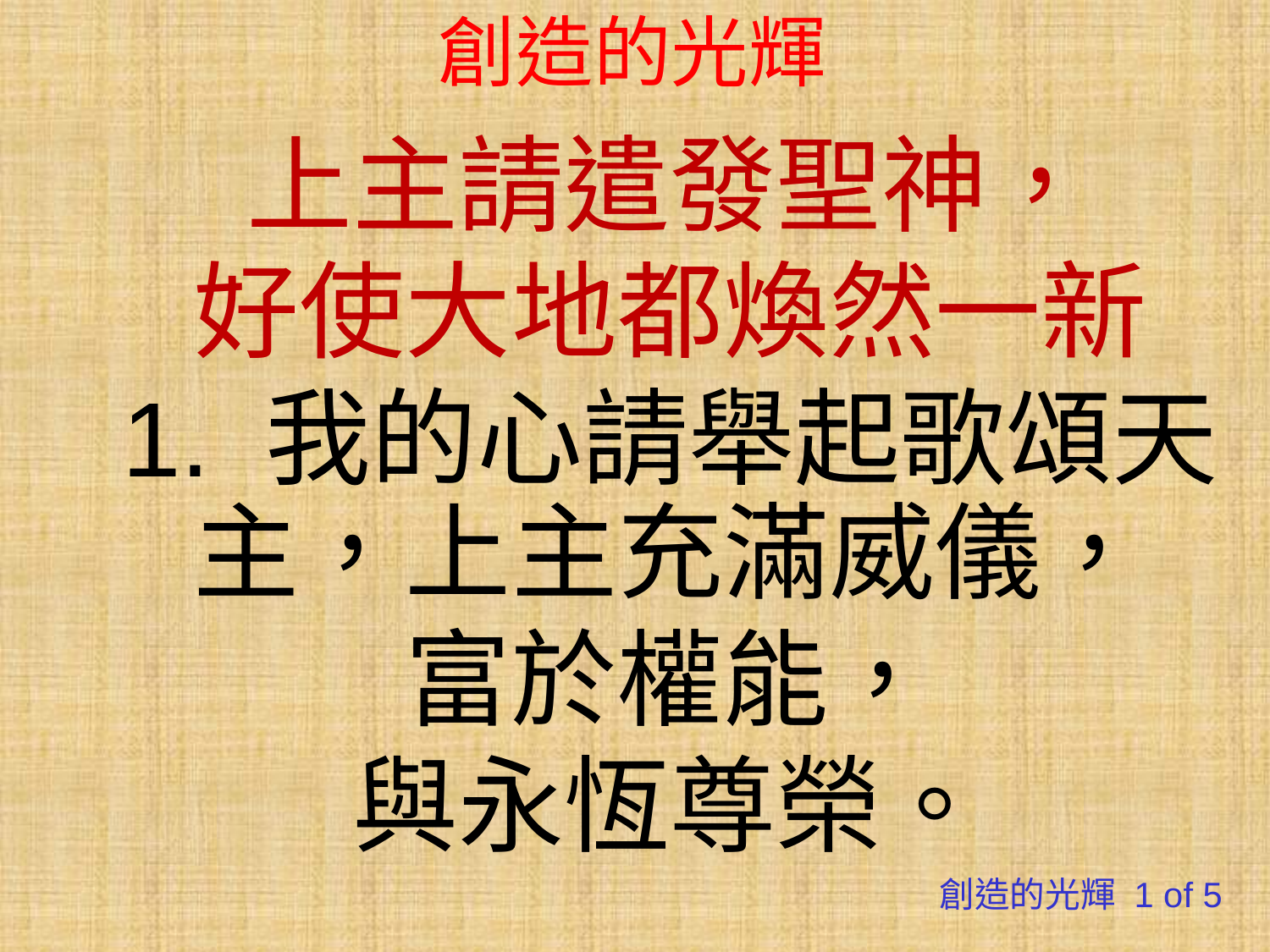

# 創造的光輝
上主請遣發聖神，
好使大地都煥然一新
1. 我的心請舉起歌頌天主，上主充滿威儀，
富於權能，
與永恆尊榮。
創造的光輝 1 of 5